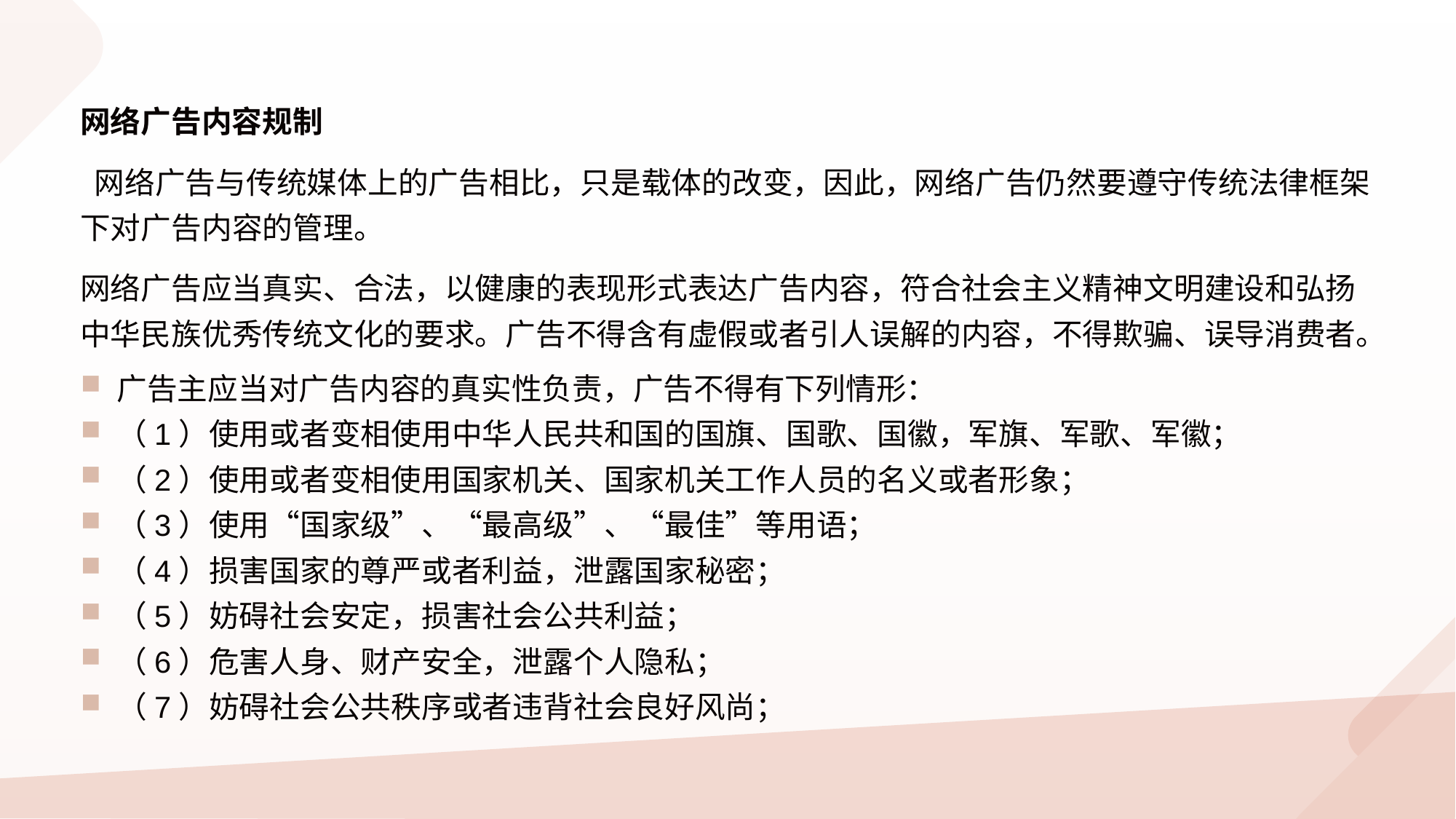

网络广告内容规制
 网络广告与传统媒体上的广告相比，只是载体的改变，因此，网络广告仍然要遵守传统法律框架下对广告内容的管理。
网络广告应当真实、合法，以健康的表现形式表达广告内容，符合社会主义精神文明建设和弘扬中华民族优秀传统文化的要求。广告不得含有虚假或者引人误解的内容，不得欺骗、误导消费者。
广告主应当对广告内容的真实性负责，广告不得有下列情形：
（1）使用或者变相使用中华人民共和国的国旗、国歌、国徽，军旗、军歌、军徽；
（2）使用或者变相使用国家机关、国家机关工作人员的名义或者形象；
（3）使用“国家级”、“最高级”、“最佳”等用语；
（4）损害国家的尊严或者利益，泄露国家秘密；
（5）妨碍社会安定，损害社会公共利益；
（6）危害人身、财产安全，泄露个人隐私；
（7）妨碍社会公共秩序或者违背社会良好风尚；